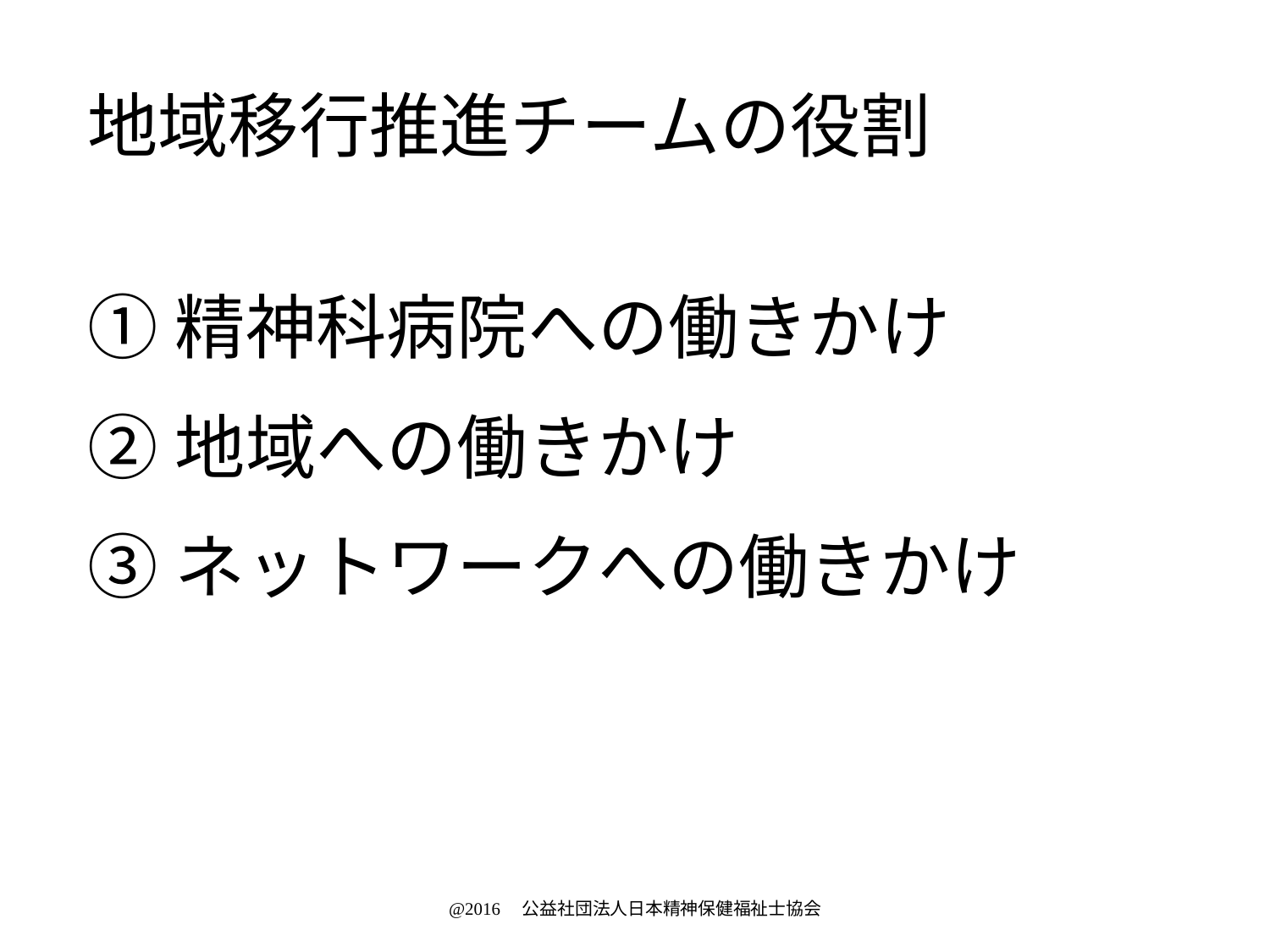

# 地域移行推進チームの役割
①精神科病院への働きかけ
②地域への働きかけ
③ネットワークへの働きかけ
@2016　公益社団法人日本精神保健福祉士協会